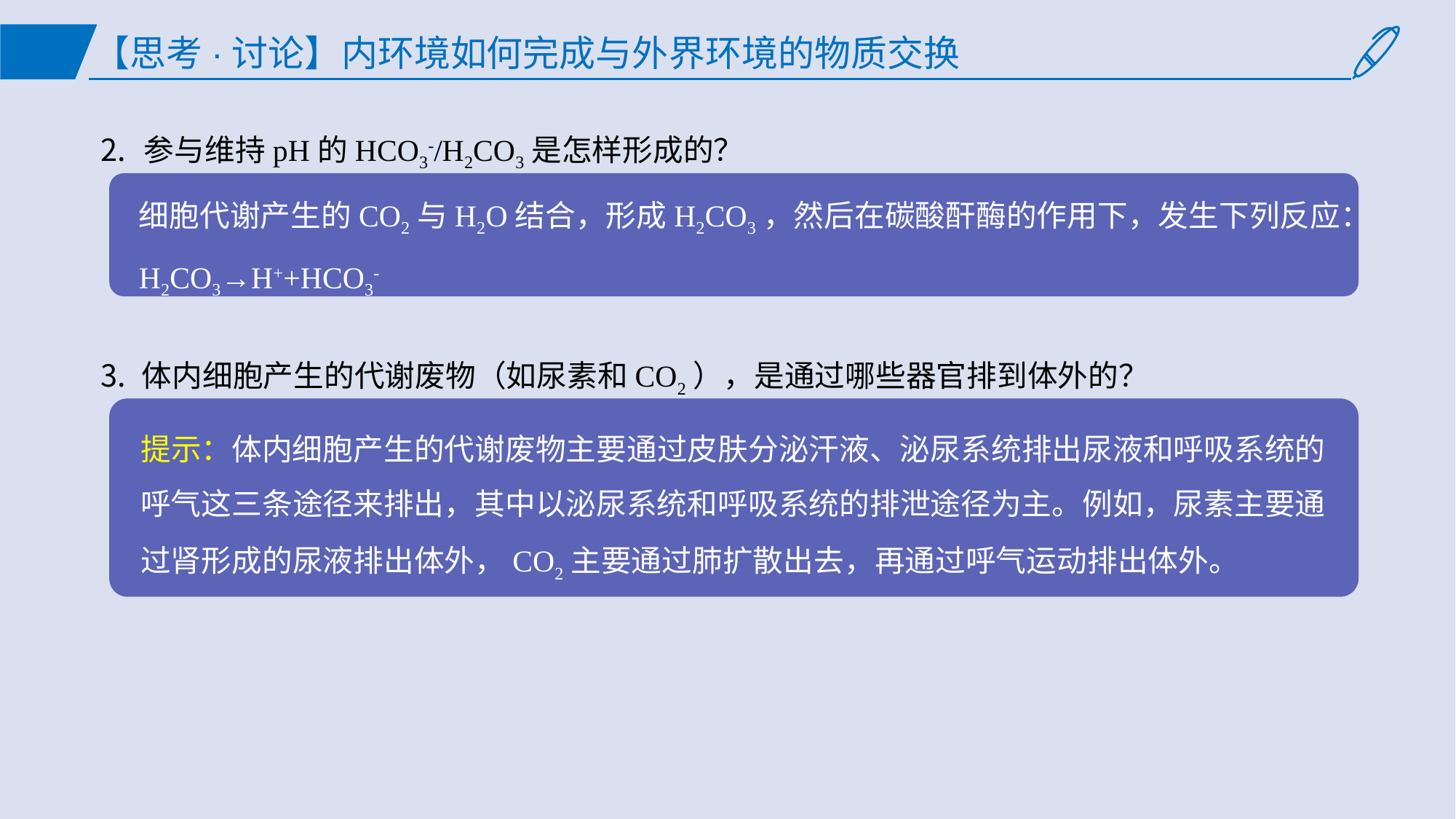

【思考·讨论】内环境如何完成与外界环境的物质交换

参与维持pH的HCO3-/H2CO3是怎样形成的？

体内细胞产生的代谢废物（如尿素和CO2），是通过哪些器官排到体外的？
细胞代谢产生的CO2与H2O结合，形成H2CO3，然后在碳酸酐酶的作用下，发生下列反应：H2CO3→H++HCO3-

提示：体内细胞产生的代谢废物主要通过皮肤分泌汗液、泌尿系统排出尿液和呼吸系统的呼气这三条途径来排出，其中以泌尿系统和呼吸系统的排泄途径为主。例如，尿素主要通过肾形成的尿液排出体外，CO2主要通过肺扩散出去，再通过呼气运动排出体外。